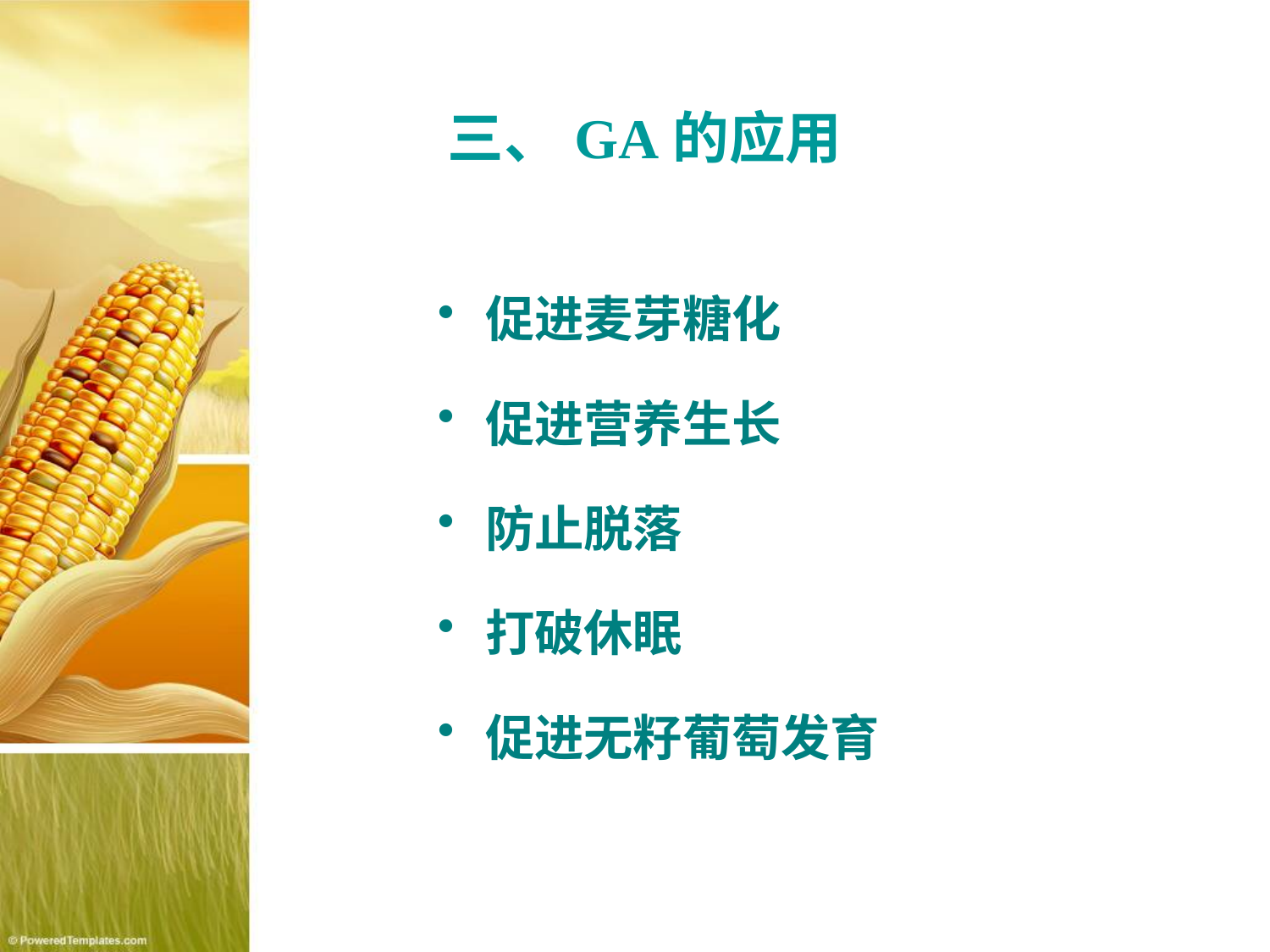

# 三、GA的应用

促进麦芽糖化
促进营养生长
防止脱落
打破休眠
促进无籽葡萄发育